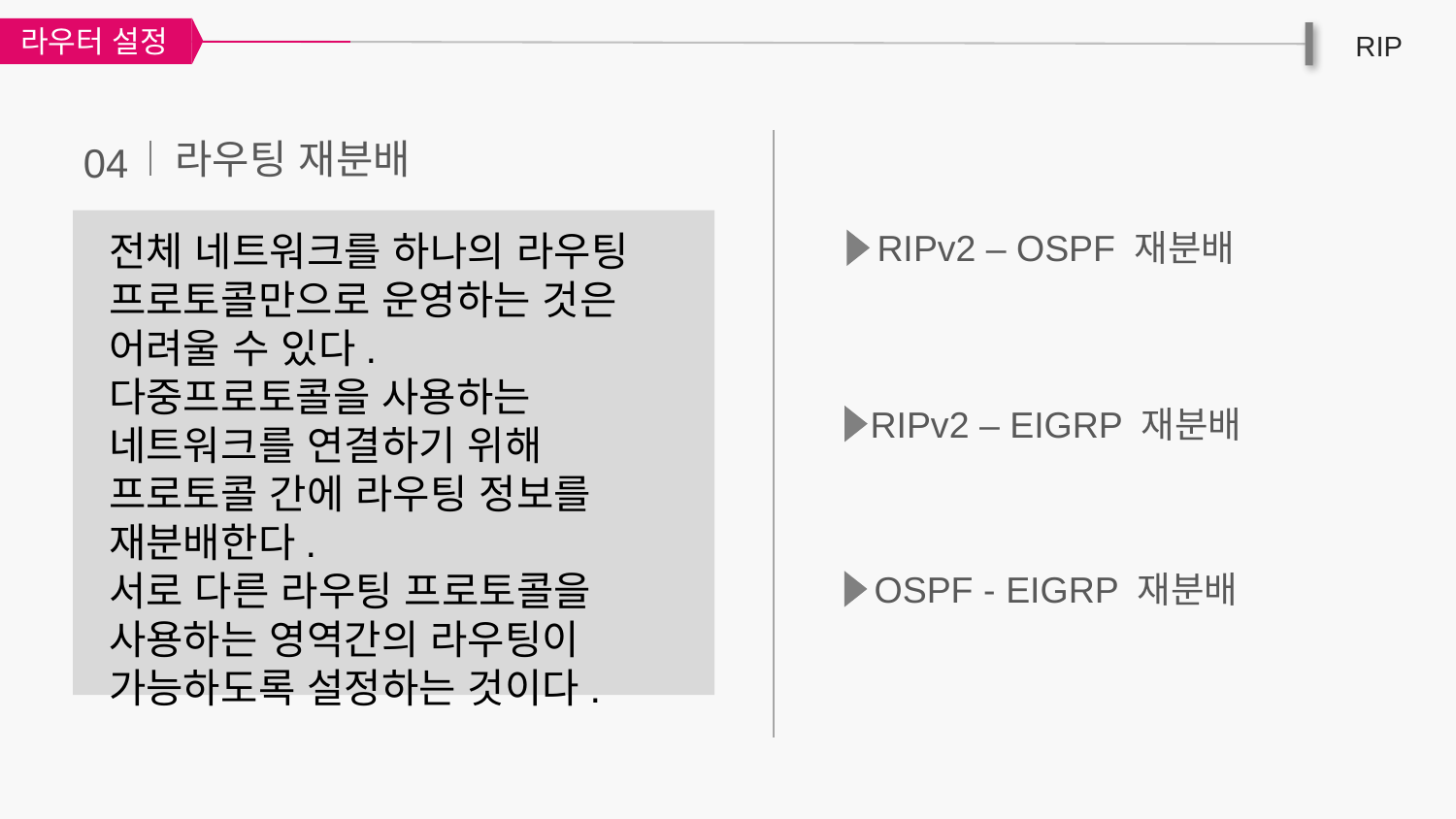

라우터 설정
RIP

라우팅 재분배
04

전체 네트워크를 하나의 라우팅 프로토콜만으로 운영하는 것은 어려울 수 있다.
다중프로토콜을 사용하는 네트워크를 연결하기 위해 프로토콜 간에 라우팅 정보를 재분배한다.
서로 다른 라우팅 프로토콜을 사용하는 영역간의 라우팅이 가능하도록 설정하는 것이다.
RIPv2 – OSPF 재분배

RIPv2 – EIGRP 재분배

OSPF - EIGRP 재분배